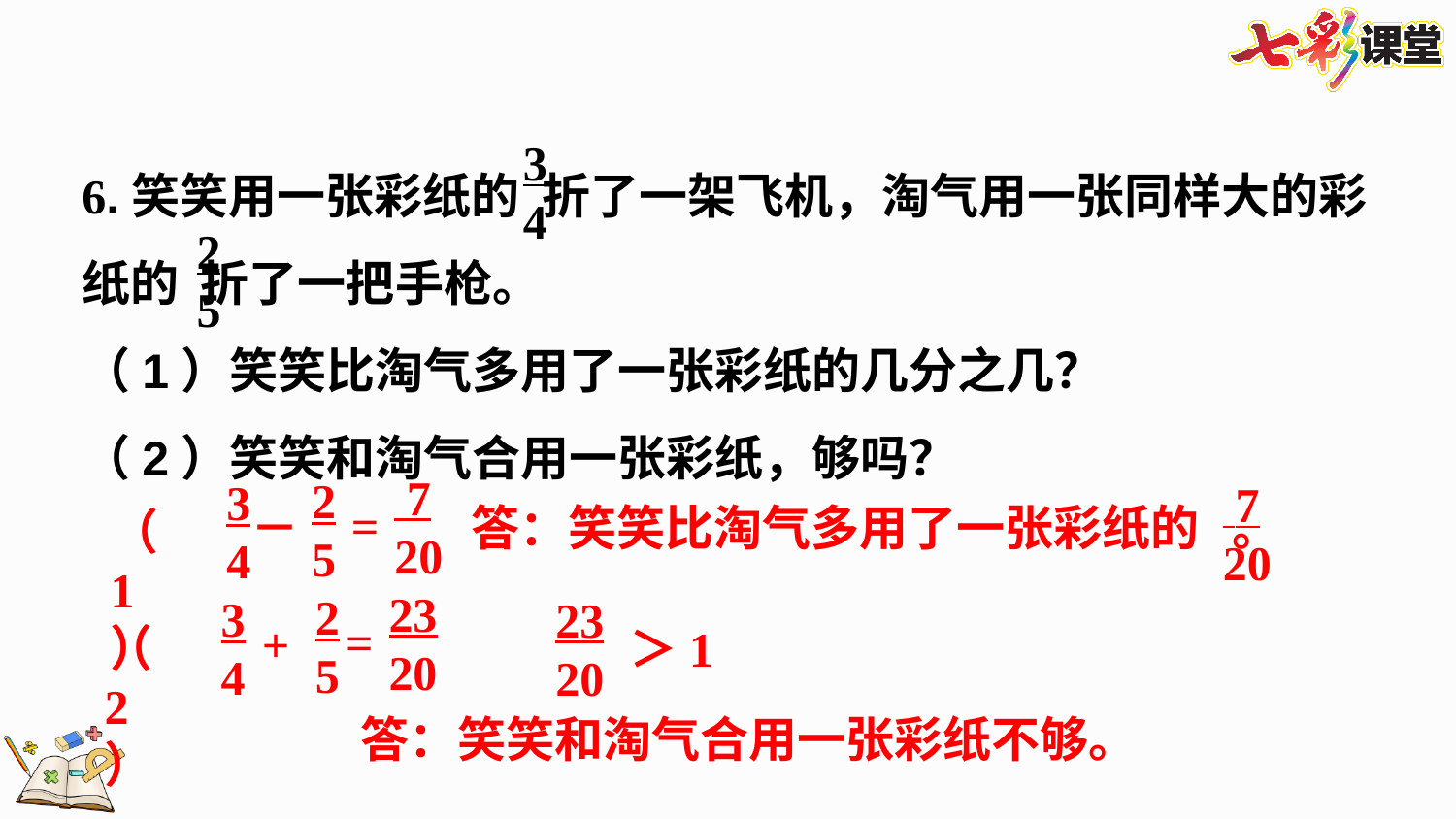

34
6.笑笑用一张彩纸的  折了一架飞机，淘气用一张同样大的彩纸的  折了一把手枪。
（1）笑笑比淘气多用了一张彩纸的几分之几？
（2）笑笑和淘气合用一张彩纸，够吗？
25
 7
20
2
5
3
4
=
－
（1）
 7
20
答：笑笑比淘气多用了一张彩纸的   。
23
20
2
5
3
4
=
+
（2）
23
20
＞1
答：笑笑和淘气合用一张彩纸不够。